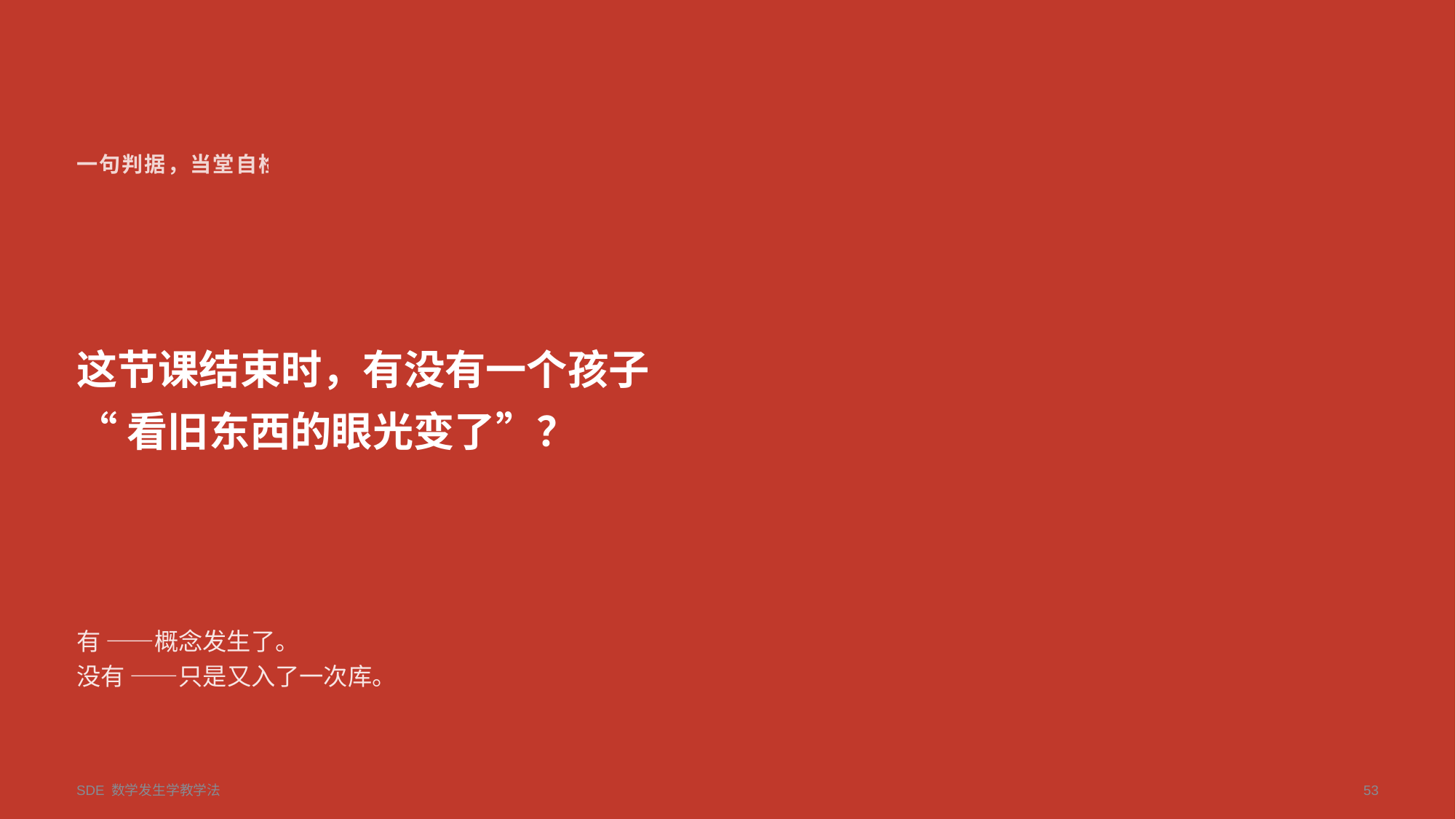

一句判据，当堂自检
这节课结束时，有没有一个孩子
“看旧东西的眼光变了”？
有 ——概念发生了。
没有 ——只是又入了一次库。
SDE 数学发生学教学法
53